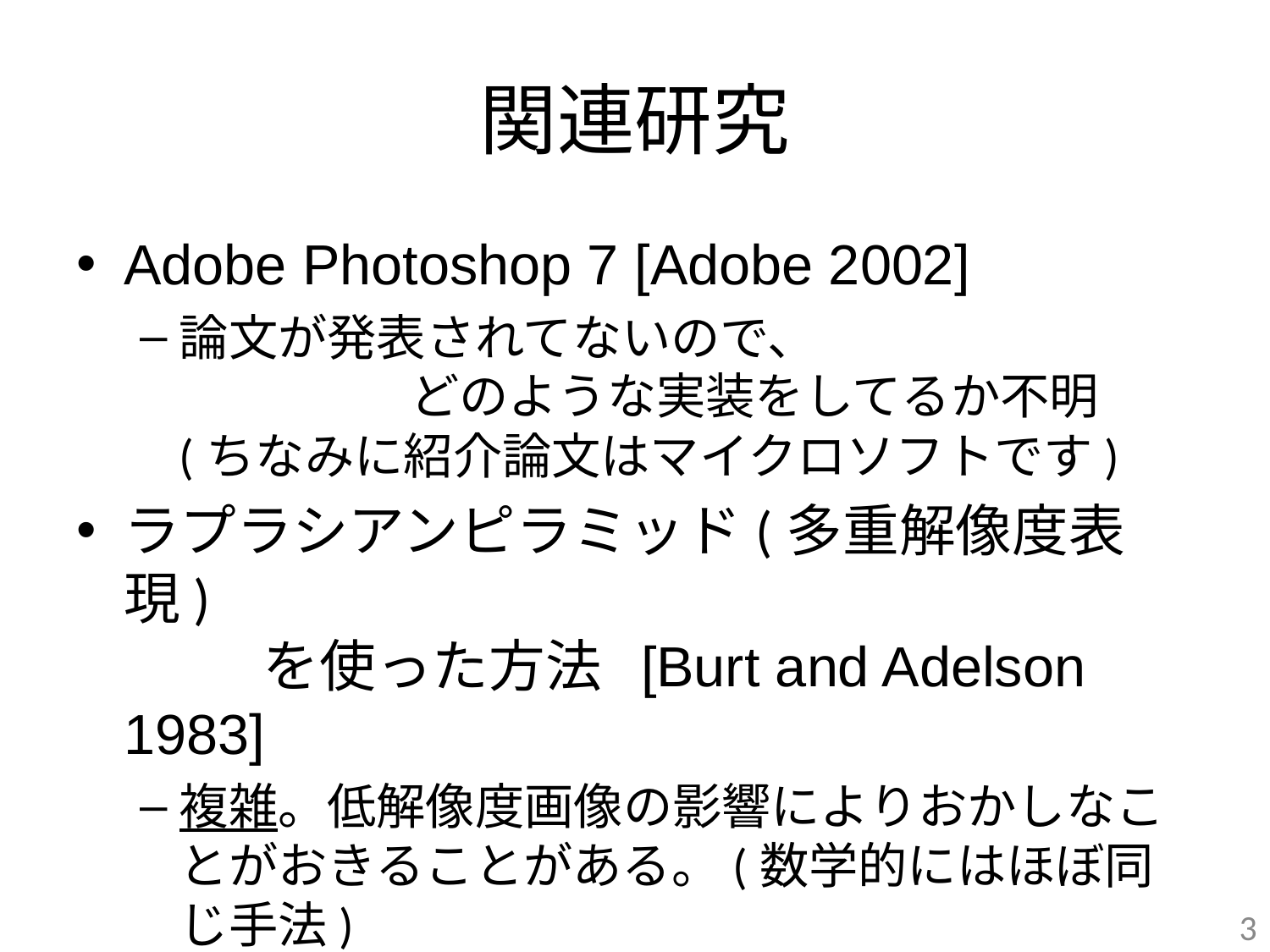

# 関連研究
Adobe Photoshop 7 [Adobe 2002]
論文が発表されてないので、
                     どのような実装をしてるか不明
(ちなみに紹介論文はマイクロソフトです)
ラプラシアンピラミッド(多重解像度表現)
 　　を使った方法  [Burt and Adelson 1983]
複雑。低解像度画像の影響によりおかしなことがおきることがある。(数学的にはほぼ同じ手法)
提案手法は入力の解像度のみ用いる
3